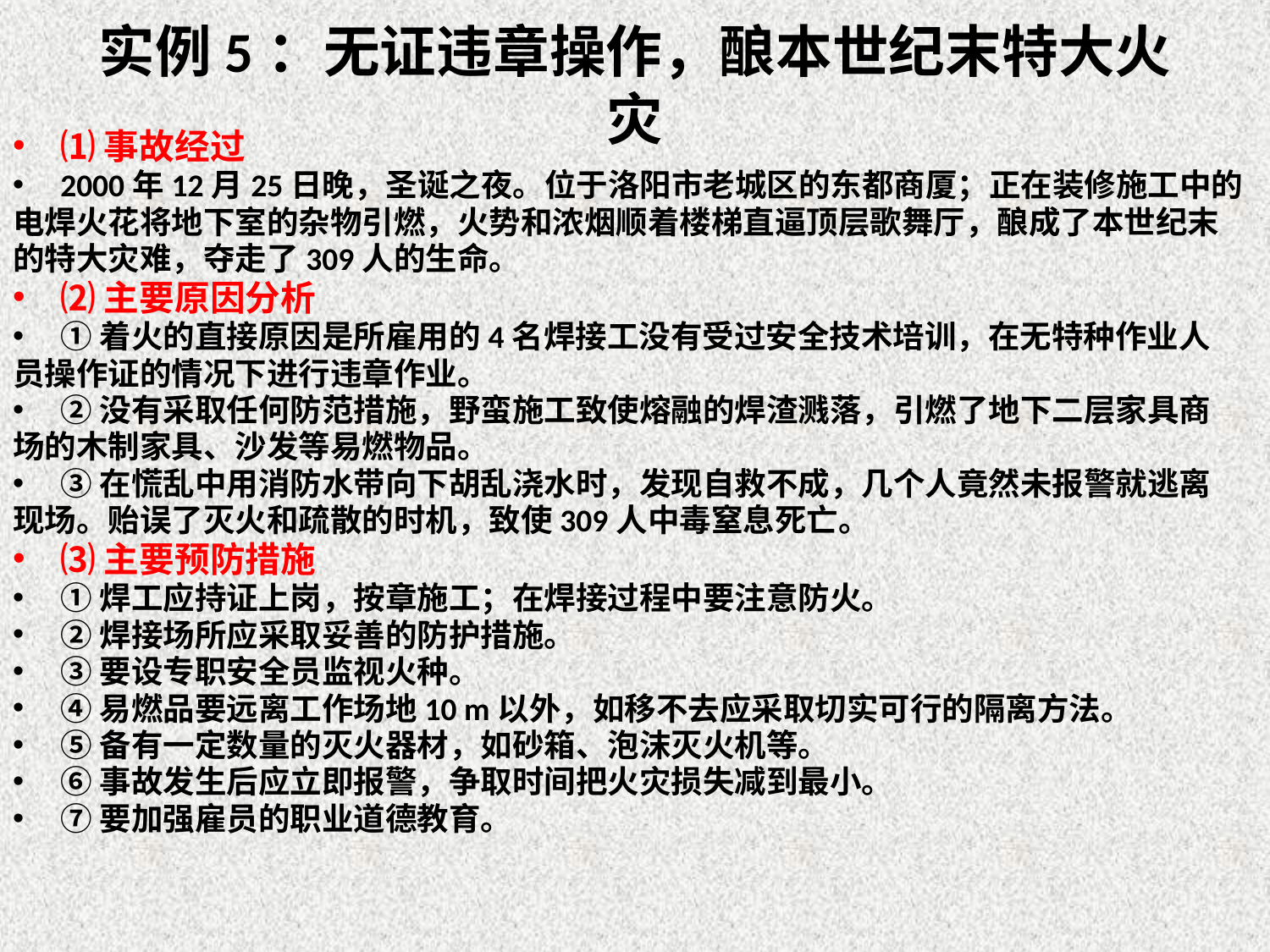

# 实例5：无证违章操作，酿本世纪末特大火灾
⑴事故经过
2000年12月25日晚，圣诞之夜。位于洛阳市老城区的东都商厦；正在装修施工中的
电焊火花将地下室的杂物引燃，火势和浓烟顺着楼梯直逼顶层歌舞厅，酿成了本世纪末
的特大灾难，夺走了309人的生命。
⑵主要原因分析
①着火的直接原因是所雇用的4名焊接工没有受过安全技术培训，在无特种作业人
员操作证的情况下进行违章作业。
②没有采取任何防范措施，野蛮施工致使熔融的焊渣溅落，引燃了地下二层家具商
场的木制家具、沙发等易燃物品。
③在慌乱中用消防水带向下胡乱浇水时，发现自救不成，几个人竟然未报警就逃离
现场。贻误了灭火和疏散的时机，致使309人中毒窒息死亡。
⑶主要预防措施
①焊工应持证上岗，按章施工；在焊接过程中要注意防火。
②焊接场所应采取妥善的防护措施。
③要设专职安全员监视火种。
④易燃品要远离工作场地10 m以外，如移不去应采取切实可行的隔离方法。
⑤备有一定数量的灭火器材，如砂箱、泡沫灭火机等。
⑥事故发生后应立即报警，争取时间把火灾损失减到最小。
⑦要加强雇员的职业道德教育。